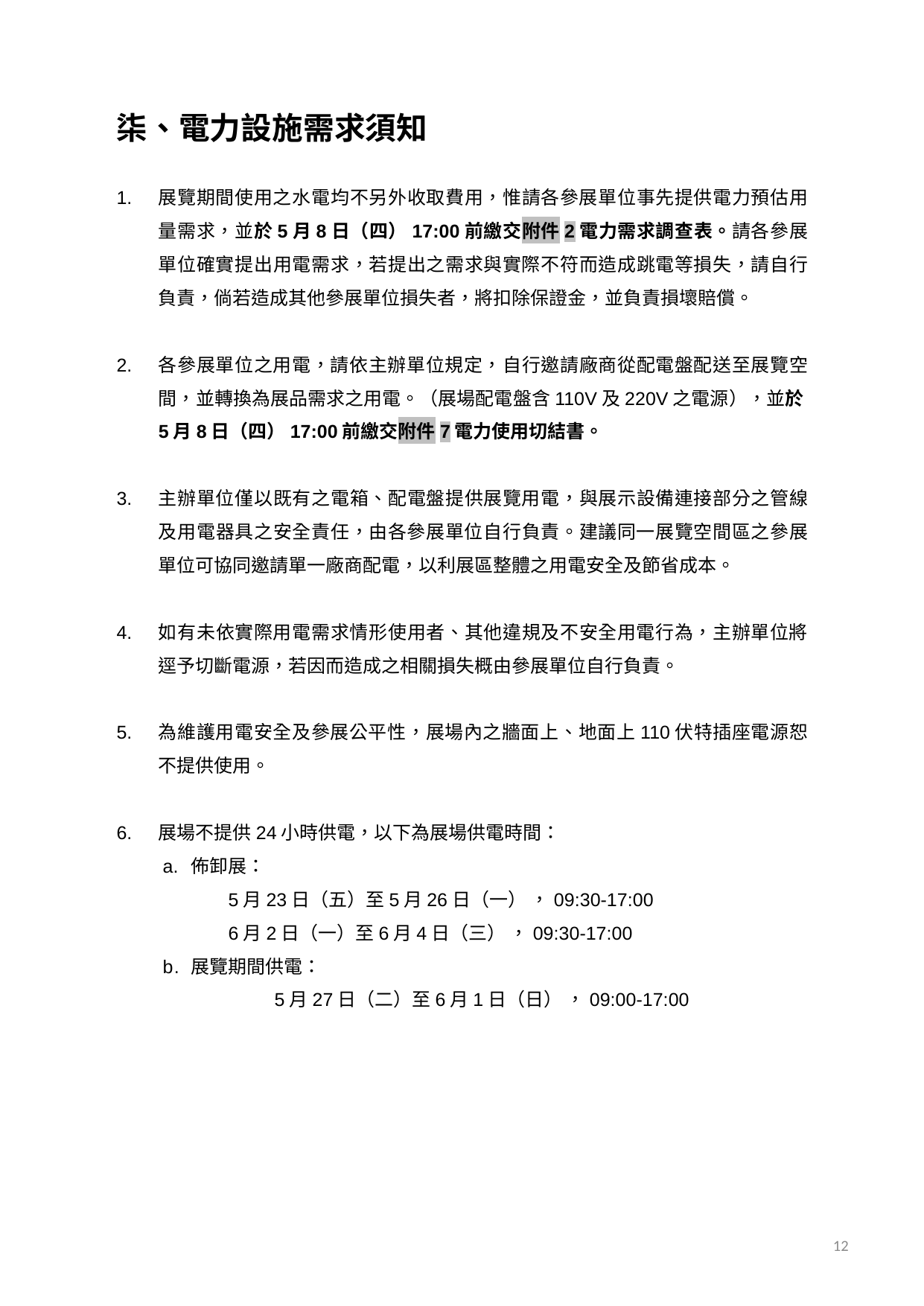

# 柒、電力設施需求須知
展覽期間使用之水電均不另外收取費用，惟請各參展單位事先提供電力預估用量需求，並於5月8日（四）17:00前繳交附件2電力需求調查表。請各參展單位確實提出用電需求，若提出之需求與實際不符而造成跳電等損失，請自行負責，倘若造成其他參展單位損失者，將扣除保證金，並負責損壞賠償。

各參展單位之用電，請依主辦單位規定，自行邀請廠商從配電盤配送至展覽空間，並轉換為展品需求之用電。（展場配電盤含110V及220V之電源），並於5月8日（四）17:00前繳交附件7電力使用切結書。

主辦單位僅以既有之電箱、配電盤提供展覽用電，與展示設備連接部分之管線及用電器具之安全責任，由各參展單位自行負責。建議同一展覽空間區之參展單位可協同邀請單一廠商配電，以利展區整體之用電安全及節省成本。

如有未依實際用電需求情形使用者、其他違規及不安全用電行為，主辦單位將逕予切斷電源，若因而造成之相關損失概由參展單位自行負責。

為維護用電安全及參展公平性，展場內之牆面上、地面上110伏特插座電源恕不提供使用。

展場不提供24小時供電，以下為展場供電時間：
佈卸展：
	5月23日（五）至5月26日（一） ，09:30-17:00
	6月2日（一）至6月4日（三） ，09:30-17:00
展覽期間供電：
	5月27日（二）至6月1日（日） ，09:00-17:00
12